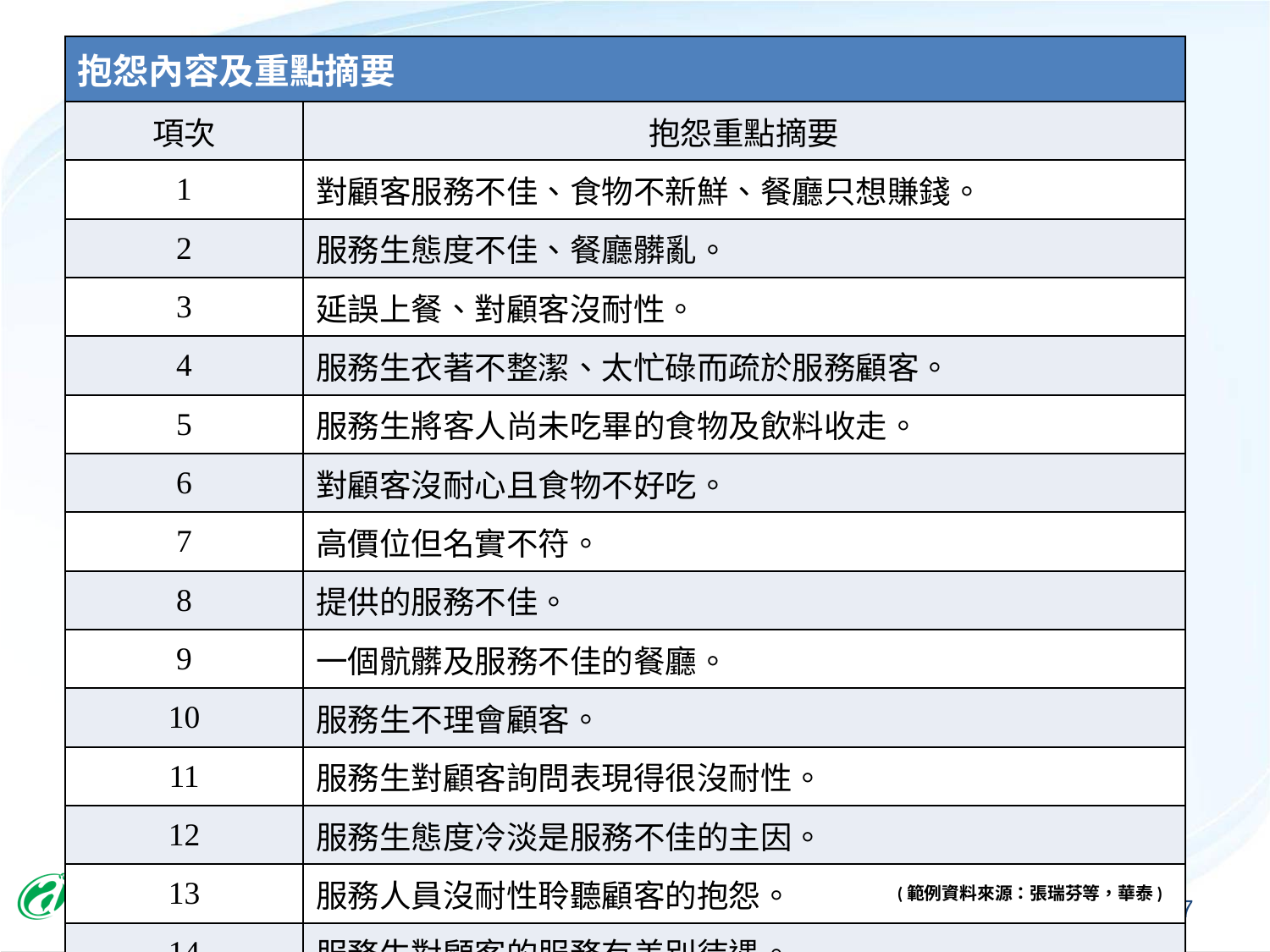

| 抱怨內容及重點摘要 |  |
| --- | --- |
| 項次 | 抱怨重點摘要 |
| 1 | 對顧客服務不佳、食物不新鮮、餐廳只想賺錢。 |
| 2 | 服務生態度不佳、餐廳髒亂。 |
| 3 | 延誤上餐、對顧客沒耐性。 |
| 4 | 服務生衣著不整潔、太忙碌而疏於服務顧客。 |
| 5 | 服務生將客人尚未吃畢的食物及飲料收走。 |
| 6 | 對顧客沒耐心且食物不好吃。 |
| 7 | 高價位但名實不符。 |
| 8 | 提供的服務不佳。 |
| 9 | 一個骯髒及服務不佳的餐廳。 |
| 10 | 服務生不理會顧客。 |
| 11 | 服務生對顧客詢問表現得很沒耐性。 |
| 12 | 服務生態度冷淡是服務不佳的主因。 |
| 13 | 服務人員沒耐性聆聽顧客的抱怨。 |
| 14 | 服務生對顧客的服務有差別待遇。 |
(範例資料來源：張瑞芬等，華泰)
67